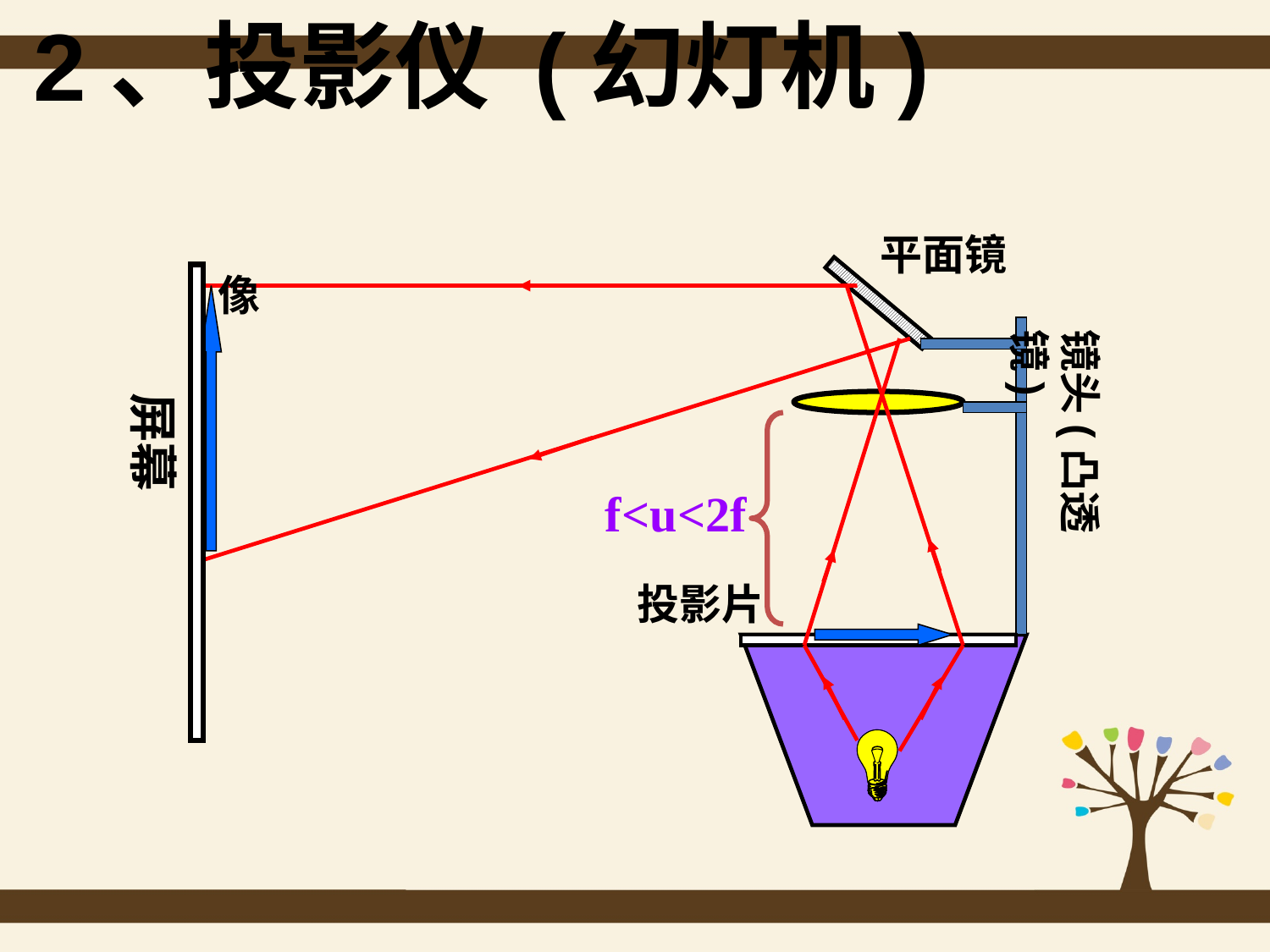

2、投影仪 (幻灯机)
平面镜

镜头(凸透镜)

像

屏幕

f<u<2f
投影片